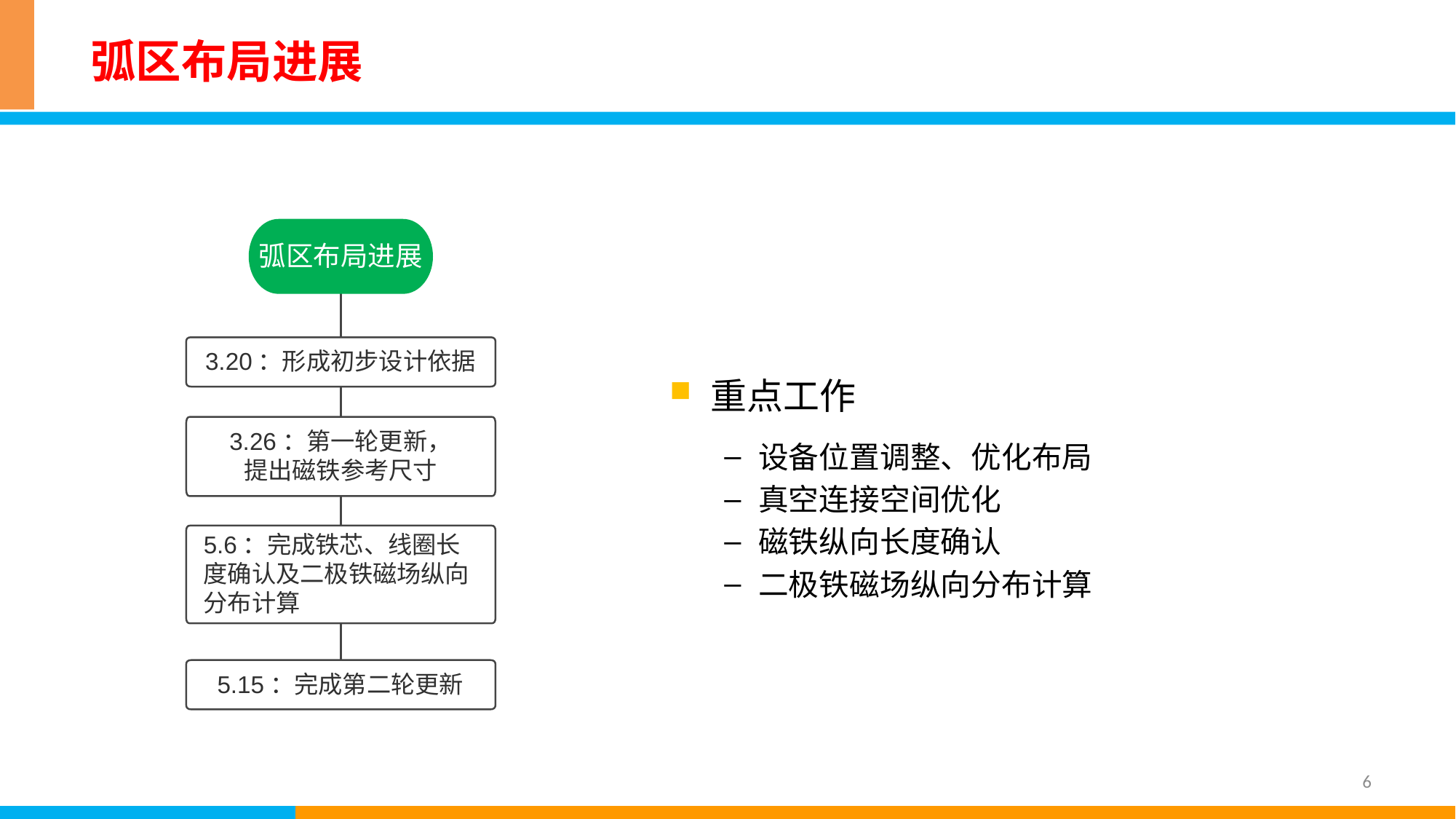

# 弧区布局进展
弧区布局进展

3.20：形成初步设计依据

3.26：第一轮更新，
提出磁铁参考尺寸

5.6：完成铁芯、线圈长度确认及二极铁磁场纵向分布计算

5.15：完成第二轮更新
重点工作
设备位置调整、优化布局
真空连接空间优化
磁铁纵向长度确认
二极铁磁场纵向分布计算
6